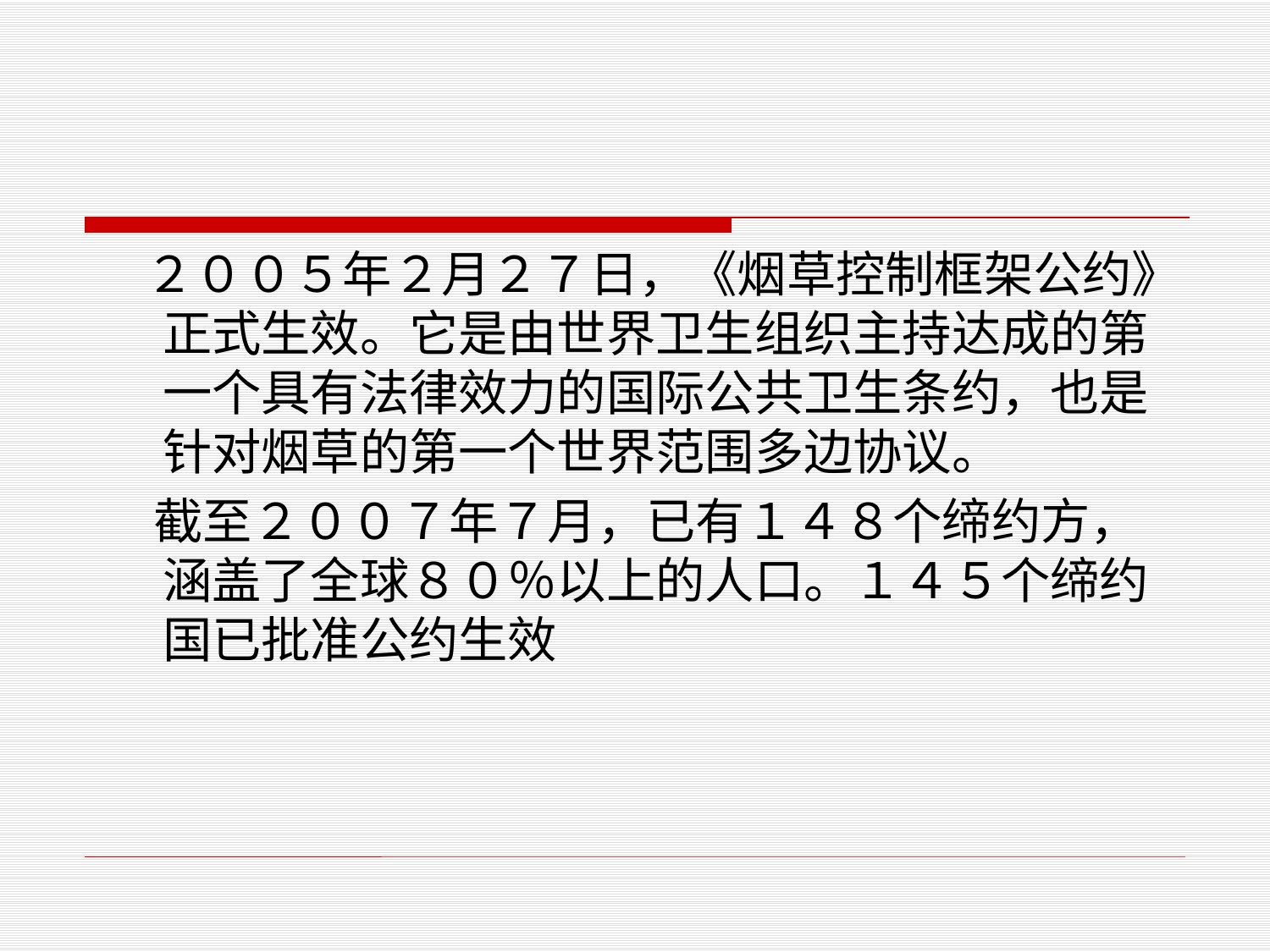

２００５年２月２７日，《烟草控制框架公约》正式生效。它是由世界卫生组织主持达成的第一个具有法律效力的国际公共卫生条约，也是针对烟草的第一个世界范围多边协议。
    截至２００７年７月，已有１４８个缔约方，涵盖了全球８０％以上的人口。１４５个缔约国已批准公约生效